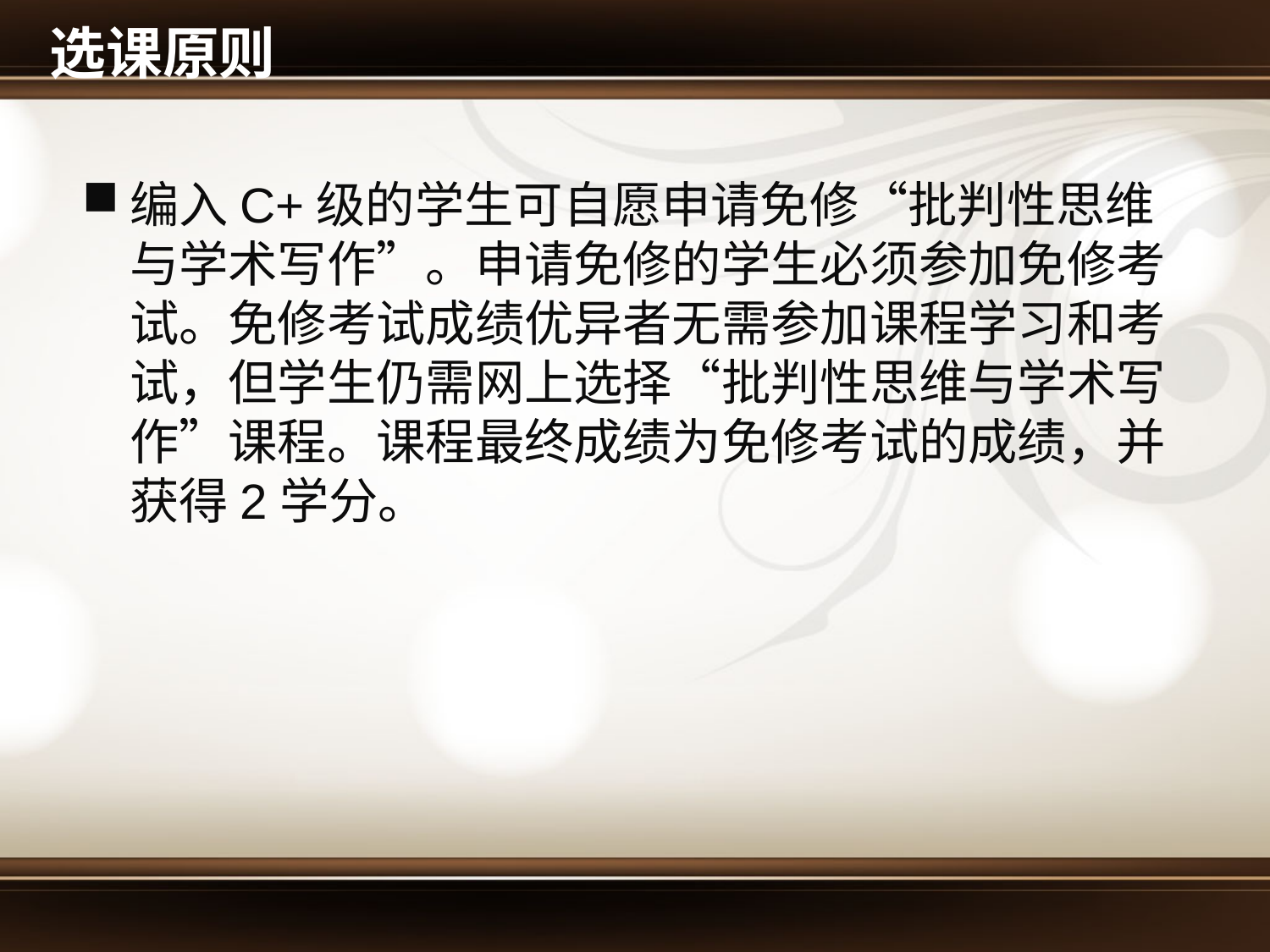

# 选课原则
编入C+级的学生可自愿申请免修“批判性思维与学术写作”。申请免修的学生必须参加免修考试。免修考试成绩优异者无需参加课程学习和考试，但学生仍需网上选择“批判性思维与学术写作”课程。课程最终成绩为免修考试的成绩，并获得2学分。